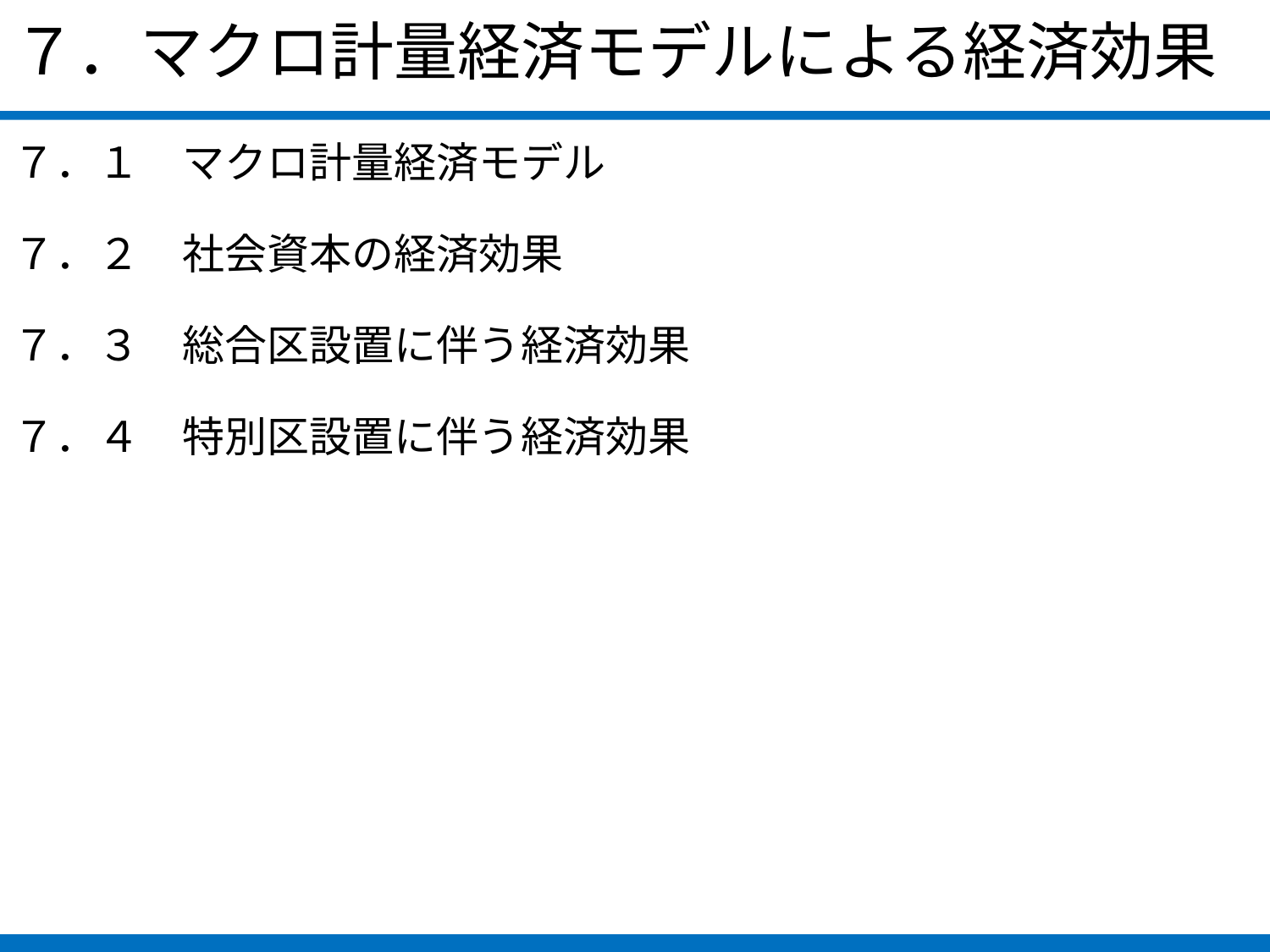

７．マクロ計量経済モデルによる経済効果

７．１　マクロ計量経済モデル

７．２　社会資本の経済効果

７．３　総合区設置に伴う経済効果

７．４　特別区設置に伴う経済効果